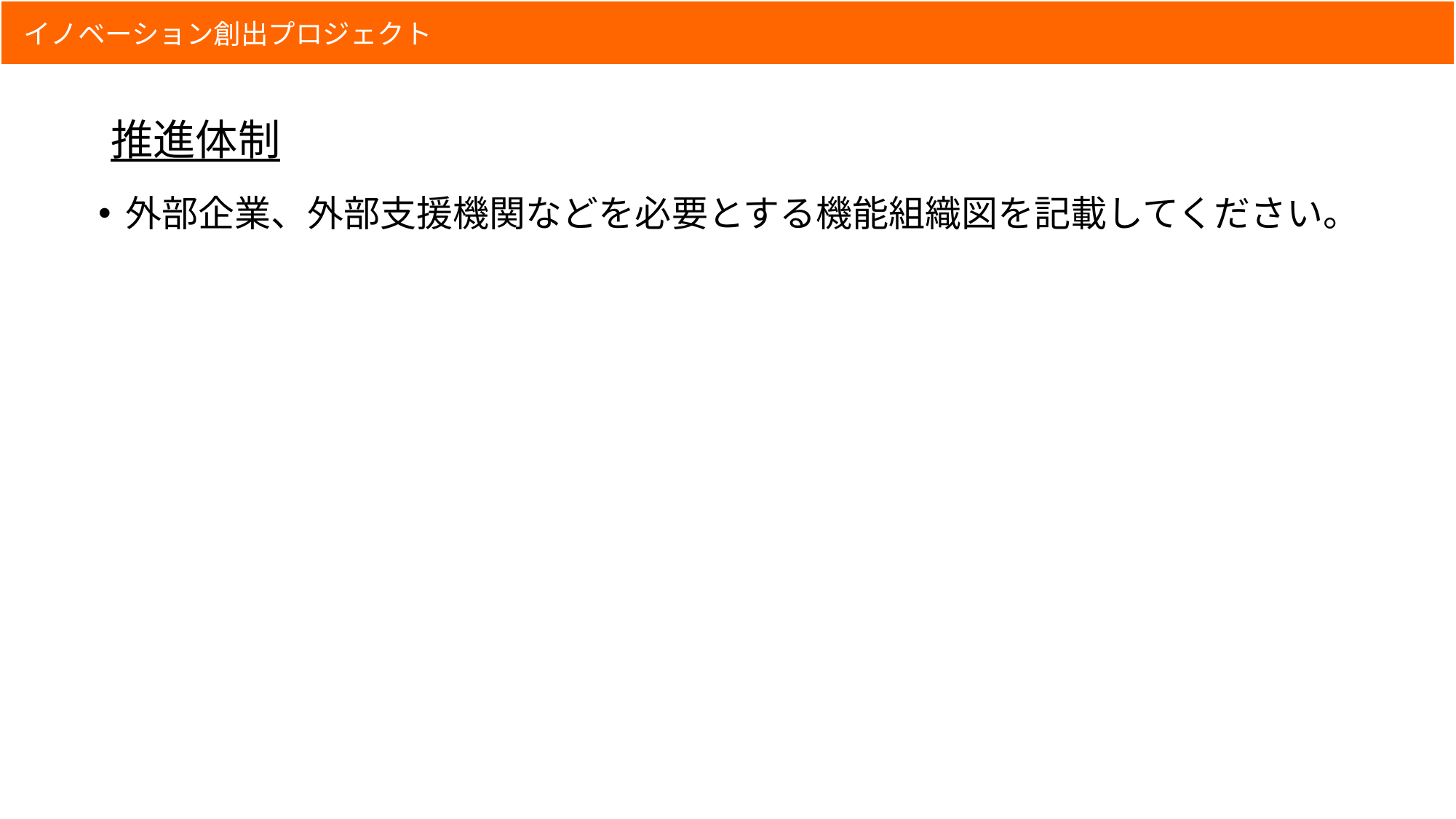

# 推進体制
外部企業、外部支援機関などを必要とする機能組織図を記載してください。